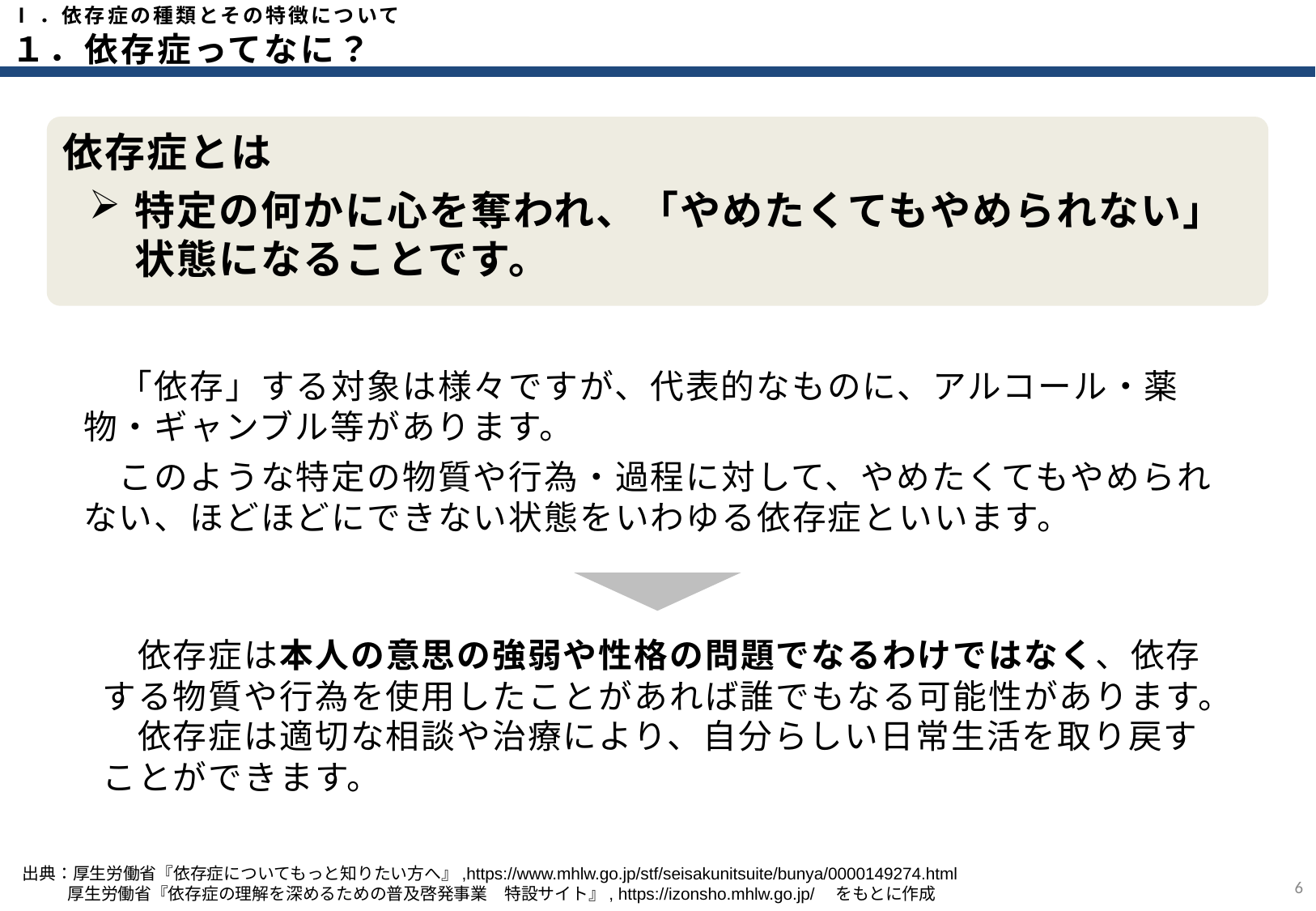

Ⅰ．依存症の種類とその特徴について
１．依存症ってなに？
依存症とは
特定の何かに心を奪われ、「やめたくてもやめられない」状態になることです。
　「依存」する対象は様々ですが、代表的なものに、アルコール・薬物・ギャンブル等があります。
　このような特定の物質や行為・過程に対して、やめたくてもやめられない、ほどほどにできない状態をいわゆる依存症といいます。

　依存症は本人の意思の強弱や性格の問題でなるわけではなく、依存する物質や行為を使用したことがあれば誰でもなる可能性があります。
　依存症は適切な相談や治療により、自分らしい日常生活を取り戻すことができます。
出典：厚生労働省『依存症についてもっと知りたい方へ』,https://www.mhlw.go.jp/stf/seisakunitsuite/bunya/0000149274.html
　　   厚生労働省『依存症の理解を深めるための普及啓発事業　特設サイト』, https://izonsho.mhlw.go.jp/　をもとに作成
6